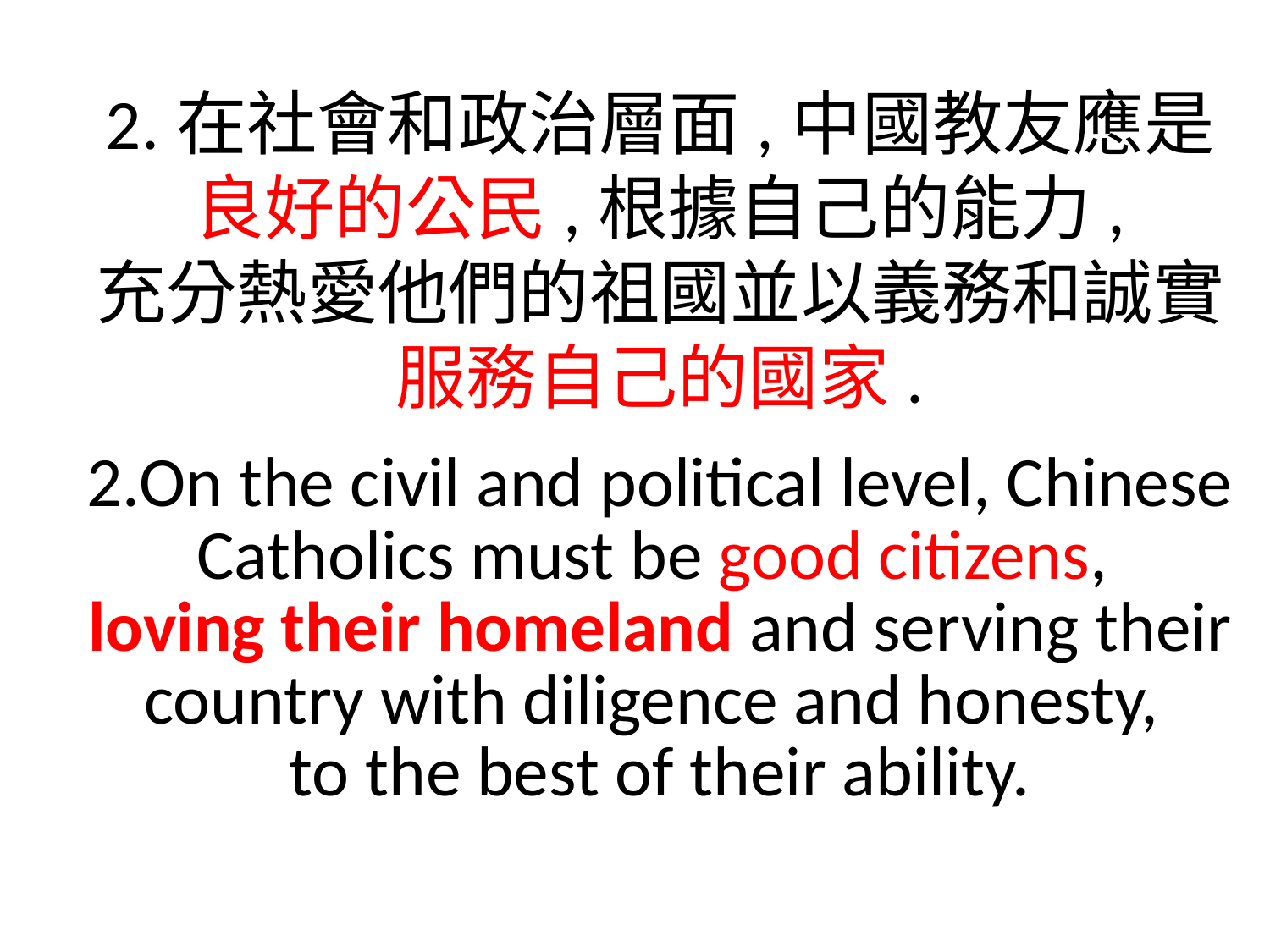

2.在社會和政治層面,中國教友應是
良好的公民,根據自己的能力,
充分熱愛他們的祖國並以義務和誠實
服務自己的國家.
2.On the civil and political level, Chinese Catholics must be good citizens,
loving their homeland and serving their country with diligence and honesty,
to the best of their ability.